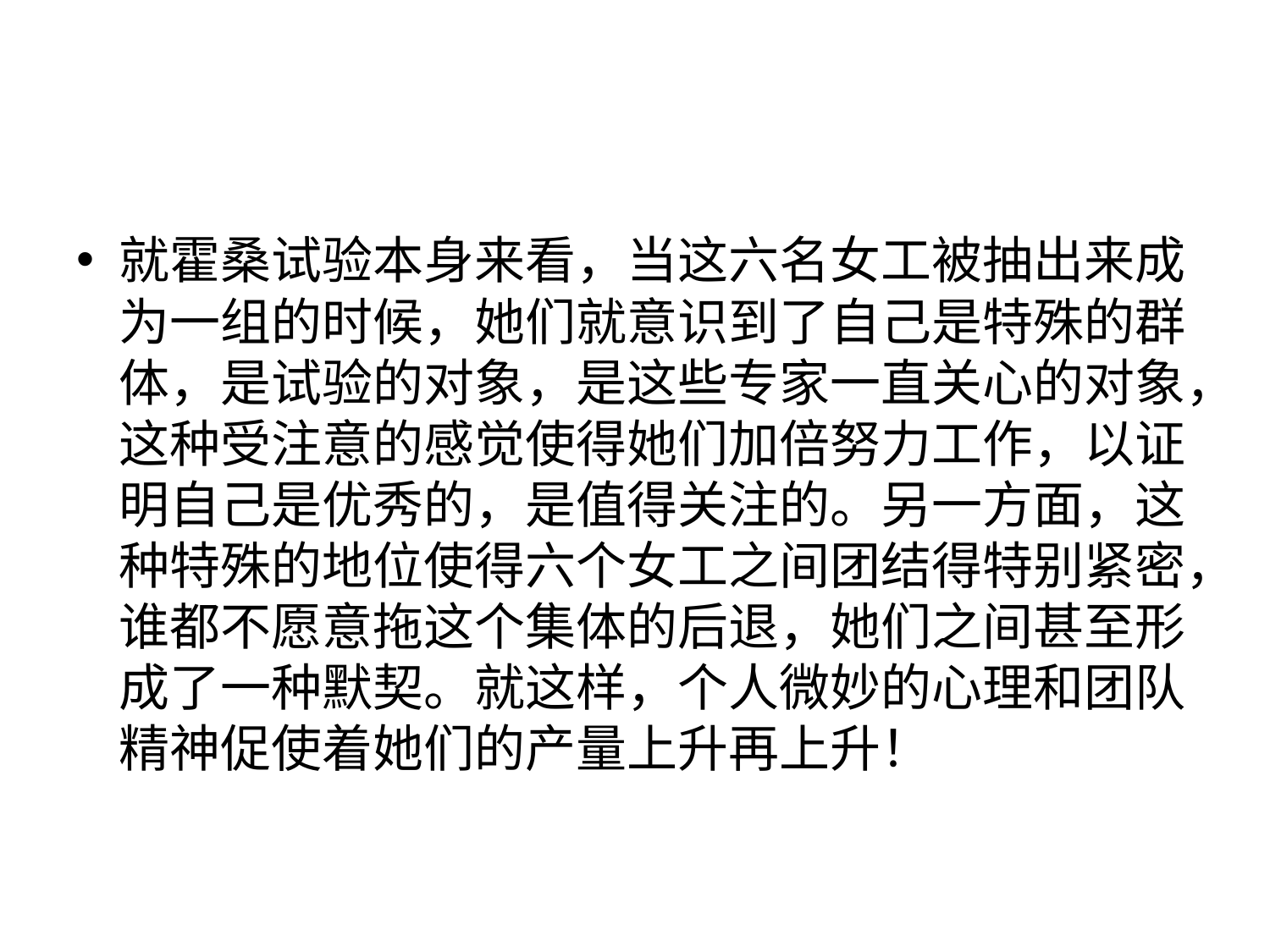

#
就霍桑试验本身来看，当这六名女工被抽出来成为一组的时候，她们就意识到了自己是特殊的群体，是试验的对象，是这些专家一直关心的对象，这种受注意的感觉使得她们加倍努力工作，以证明自己是优秀的，是值得关注的。另一方面，这种特殊的地位使得六个女工之间团结得特别紧密，谁都不愿意拖这个集体的后退，她们之间甚至形成了一种默契。就这样，个人微妙的心理和团队精神促使着她们的产量上升再上升！